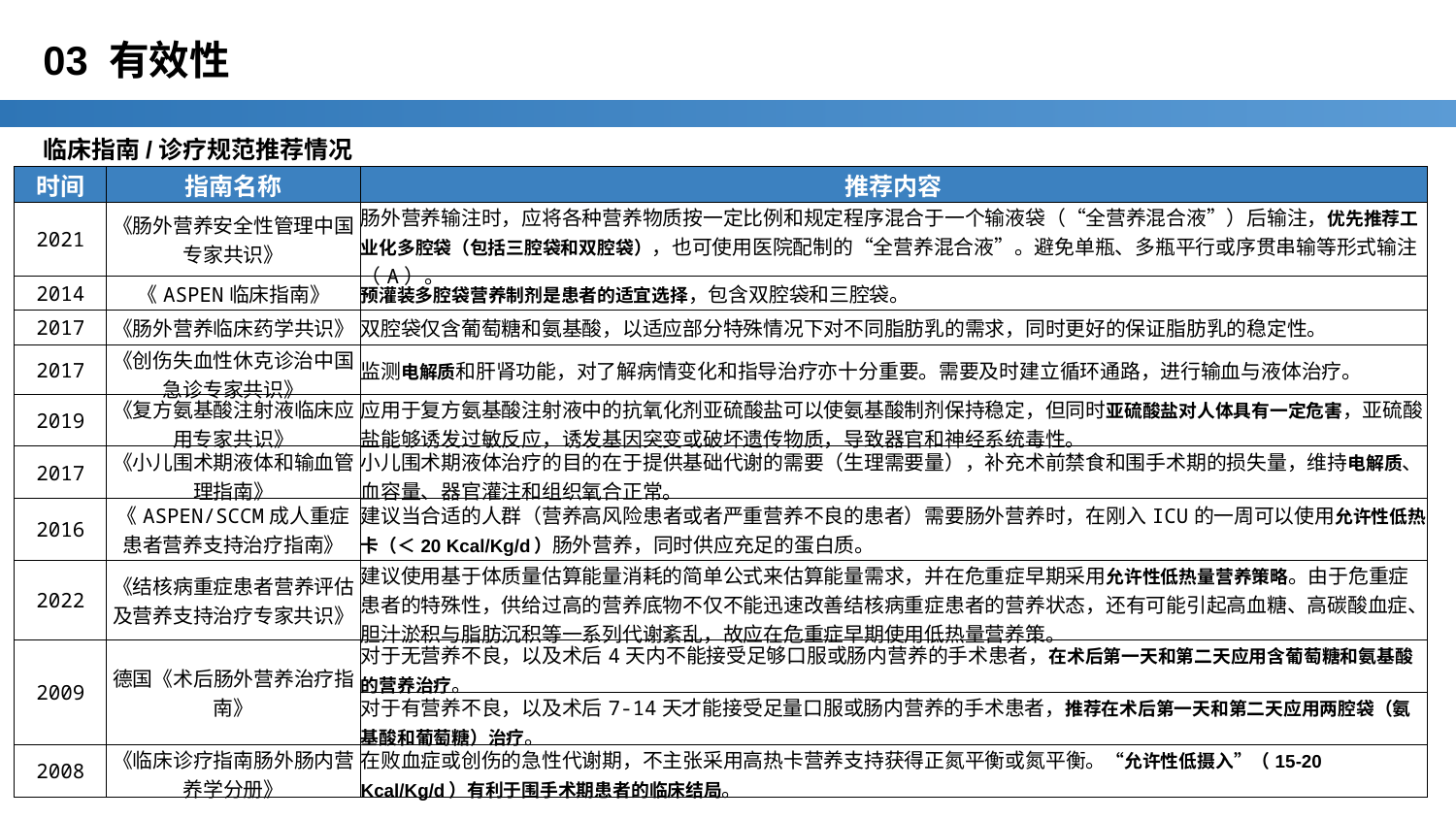

# 03 有效性
临床指南/诊疗规范推荐情况
| 时间 | 指南名称 | 推荐内容 |
| --- | --- | --- |
| 2021 | 《肠外营养安全性管理中国专家共识》 | 肠外营养输注时，应将各种营养物质按一定比例和规定程序混合于一个输液袋（“全营养混合液”）后输注，优先推荐工业化多腔袋（包括三腔袋和双腔袋），也可使用医院配制的“全营养混合液”。避免单瓶、多瓶平行或序贯串输等形式输注（A）。 |
| 2014 | 《ASPEN临床指南》 | 预灌装多腔袋营养制剂是患者的适宜选择，包含双腔袋和三腔袋。 |
| 2017 | 《肠外营养临床药学共识》 | 双腔袋仅含葡萄糖和氨基酸，以适应部分特殊情况下对不同脂肪乳的需求，同时更好的保证脂肪乳的稳定性。 |
| 2017 | 《创伤失血性休克诊治中国急诊专家共识》 | 监测电解质和肝肾功能，对了解病情变化和指导治疗亦十分重要。需要及时建立循环通路，进行输血与液体治疗。 |
| 2019 | 《复方氨基酸注射液临床应用专家共识》 | 应用于复方氨基酸注射液中的抗氧化剂亚硫酸盐可以使氨基酸制剂保持稳定，但同时亚硫酸盐对人体具有一定危害，亚硫酸盐能够诱发过敏反应，诱发基因突变或破坏遗传物质，导致器官和神经系统毒性。 |
| 2017 | 《小儿围术期液体和输血管理指南》 | 小儿围术期液体治疗的目的在于提供基础代谢的需要（生理需要量），补充术前禁食和围手术期的损失量，维持电解质、血容量、器官灌注和组织氧合正常。 |
| 2016 | 《ASPEN/SCCM成人重症患者营养支持治疗指南》 | 建议当合适的人群（营养高风险患者或者严重营养不良的患者）需要肠外营养时，在刚入ICU的一周可以使用允许性低热卡（＜20 Kcal/Kg/d）肠外营养，同时供应充足的蛋白质。 |
| 2022 | 《结核病重症患者营养评估及营养支持治疗专家共识》 | 建议使用基于体质量估算能量消耗的简单公式来估算能量需求，并在危重症早期采用允许性低热量营养策略。由于危重症患者的特殊性，供给过高的营养底物不仅不能迅速改善结核病重症患者的营养状态，还有可能引起高血糖、高碳酸血症、胆汁淤积与脂肪沉积等一系列代谢紊乱，故应在危重症早期使用低热量营养策。 |
| 2009 | 德国《术后肠外营养治疗指南》 | 对于无营养不良，以及术后4天内不能接受足够口服或肠内营养的手术患者，在术后第一天和第二天应用含葡萄糖和氨基酸的营养治疗。 |
|  |  | 对于有营养不良，以及术后7-14天才能接受足量口服或肠内营养的手术患者，推荐在术后第一天和第二天应用两腔袋（氨基酸和葡萄糖）治疗。 |
| 2008 | 《临床诊疗指南肠外肠内营养学分册》 | 在败血症或创伤的急性代谢期，不主张采用高热卡营养支持获得正氮平衡或氮平衡。“允许性低摄入”（15-20 Kcal/Kg/d）有利于围手术期患者的临床结局。 |